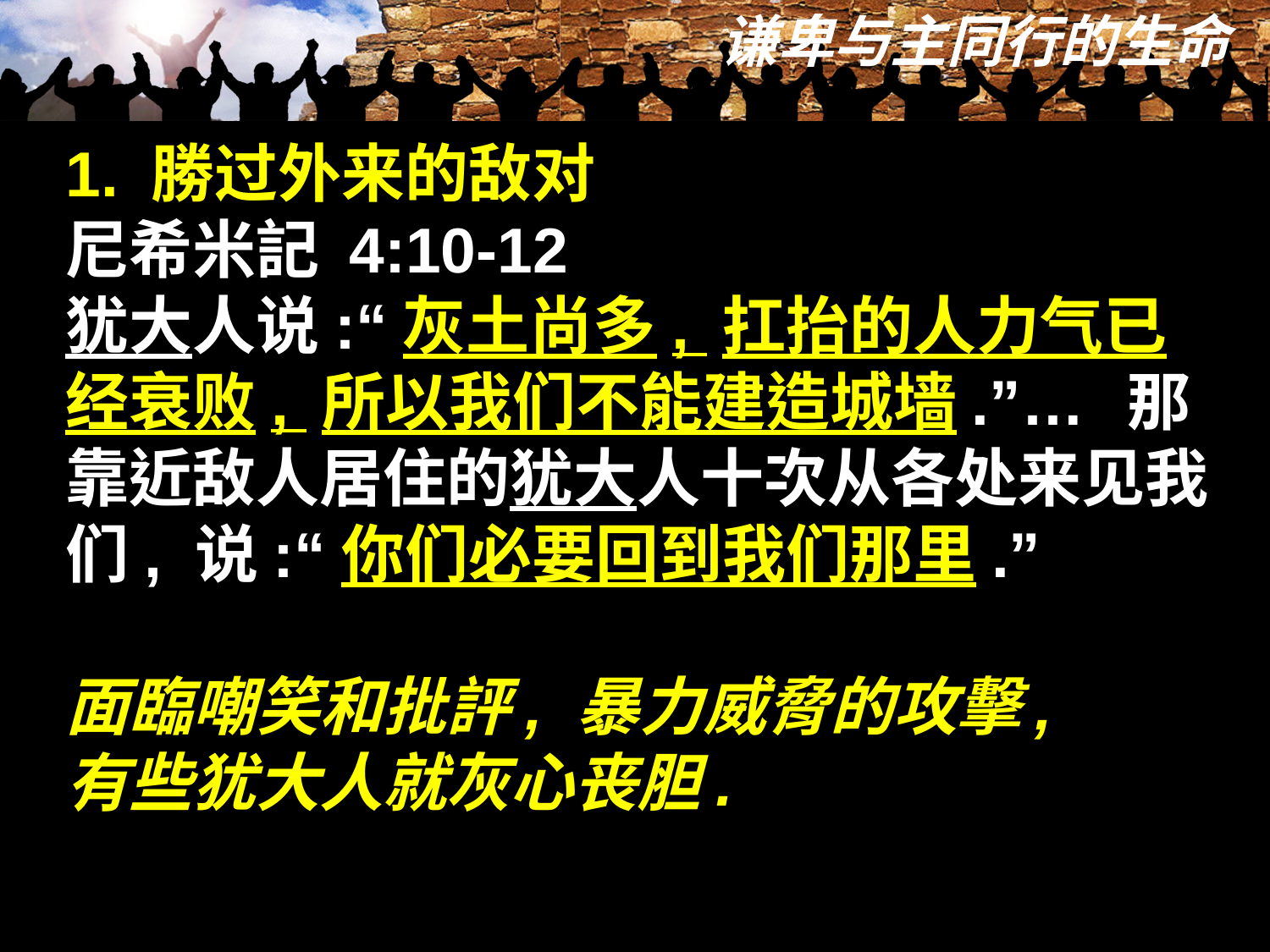

1. 勝过外来的敌对
尼希米記 4:10-12
犹大人说:“灰土尚多, 扛抬的人力气已经衰败, 所以我们不能建造城墙.”…  那靠近敌人居住的犹大人十次从各处来见我们, 说:“你们必要回到我们那里.”

面臨嘲笑和批評, 暴力威脅的攻擊,
有些犹大人就灰心丧胆.